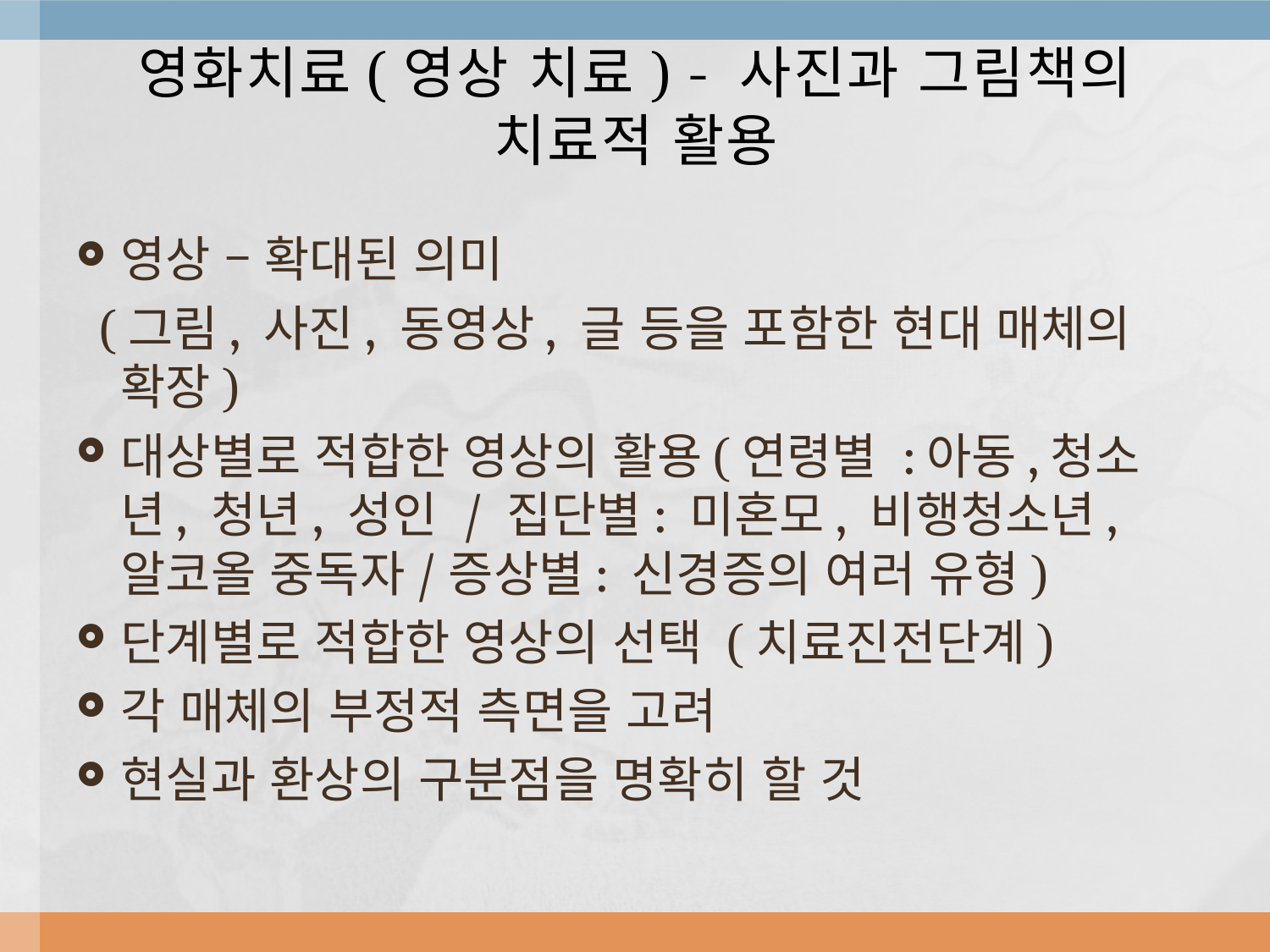

# 영화치료(영상 치료) - 사진과 그림책의 치료적 활용
영상 – 확대된 의미
  (그림, 사진, 동영상, 글 등을 포함한 현대 매체의 확장)
대상별로 적합한 영상의 활용(연령별 :아동,청소년, 청년, 성인 / 집단별: 미혼모, 비행청소년, 알코올 중독자/증상별: 신경증의 여러 유형)
단계별로 적합한 영상의 선택 (치료진전단계)
각 매체의 부정적 측면을 고려
현실과 환상의 구분점을 명확히 할 것